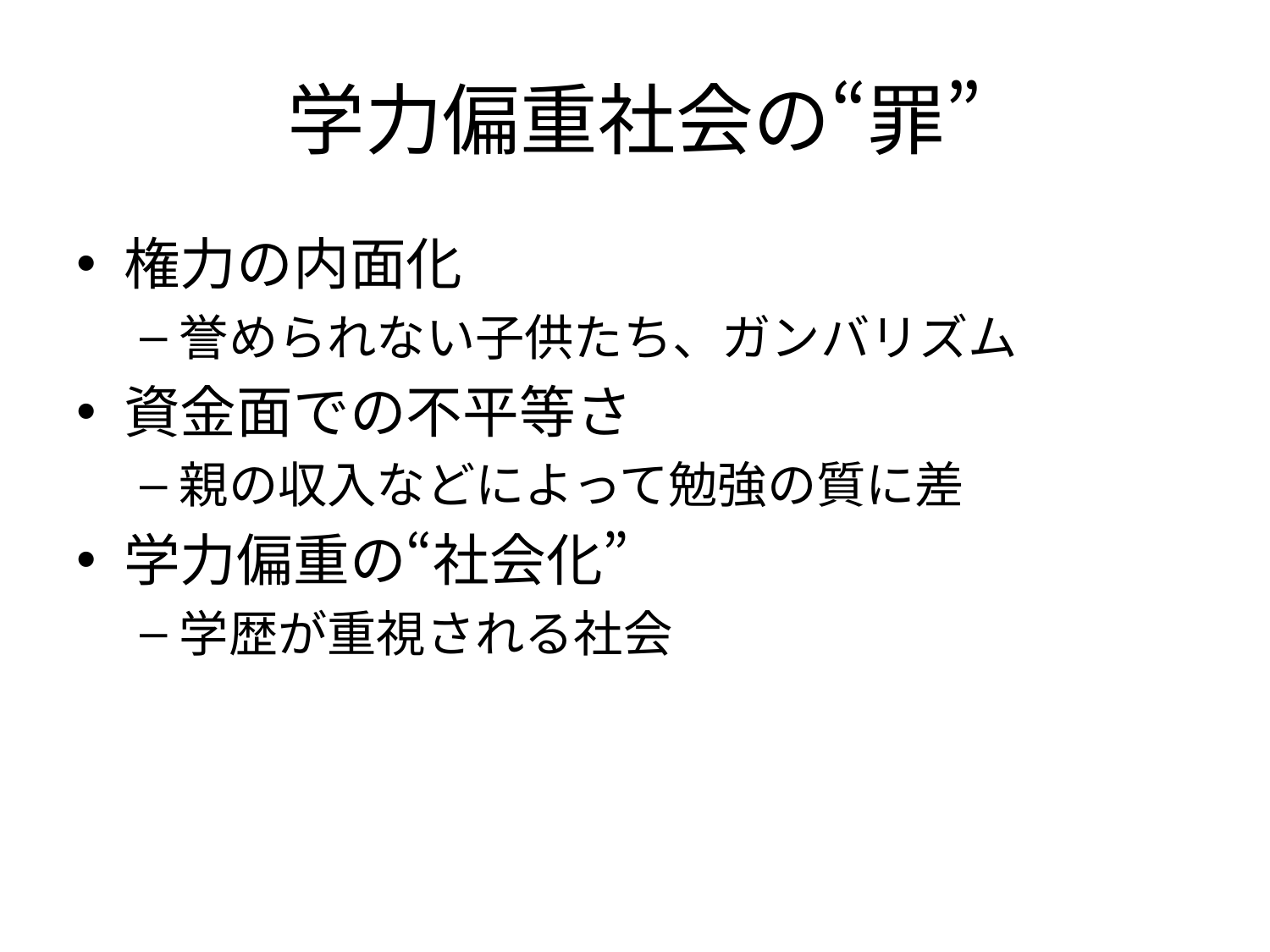

# 学力偏重社会の“罪”
権力の内面化
誉められない子供たち、ガンバリズム
資金面での不平等さ
親の収入などによって勉強の質に差
学力偏重の“社会化”
学歴が重視される社会